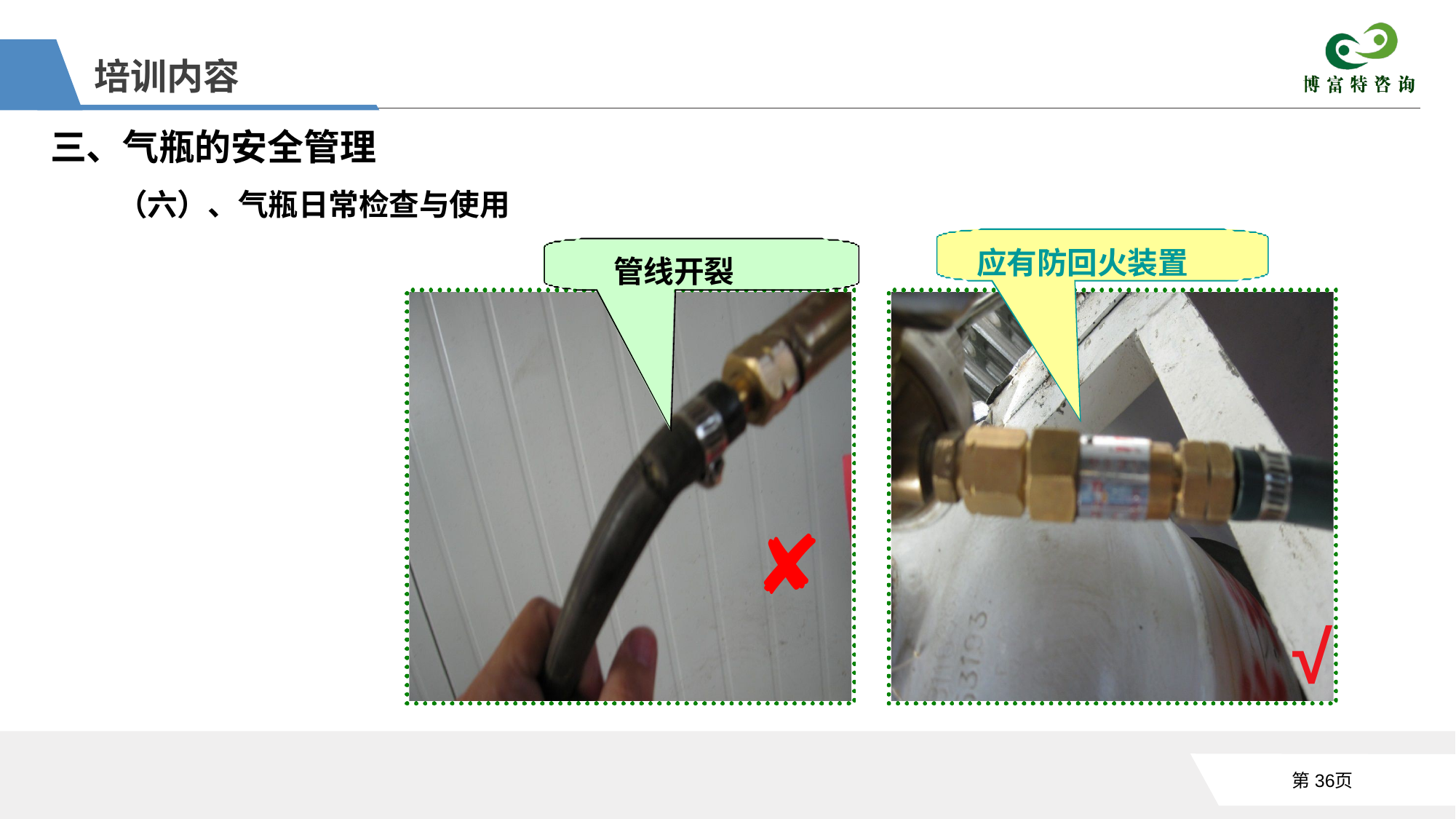

培训内容
三、气瓶的安全管理
（六）、气瓶日常检查与使用

应有防回火装置

管线开裂

✘
√